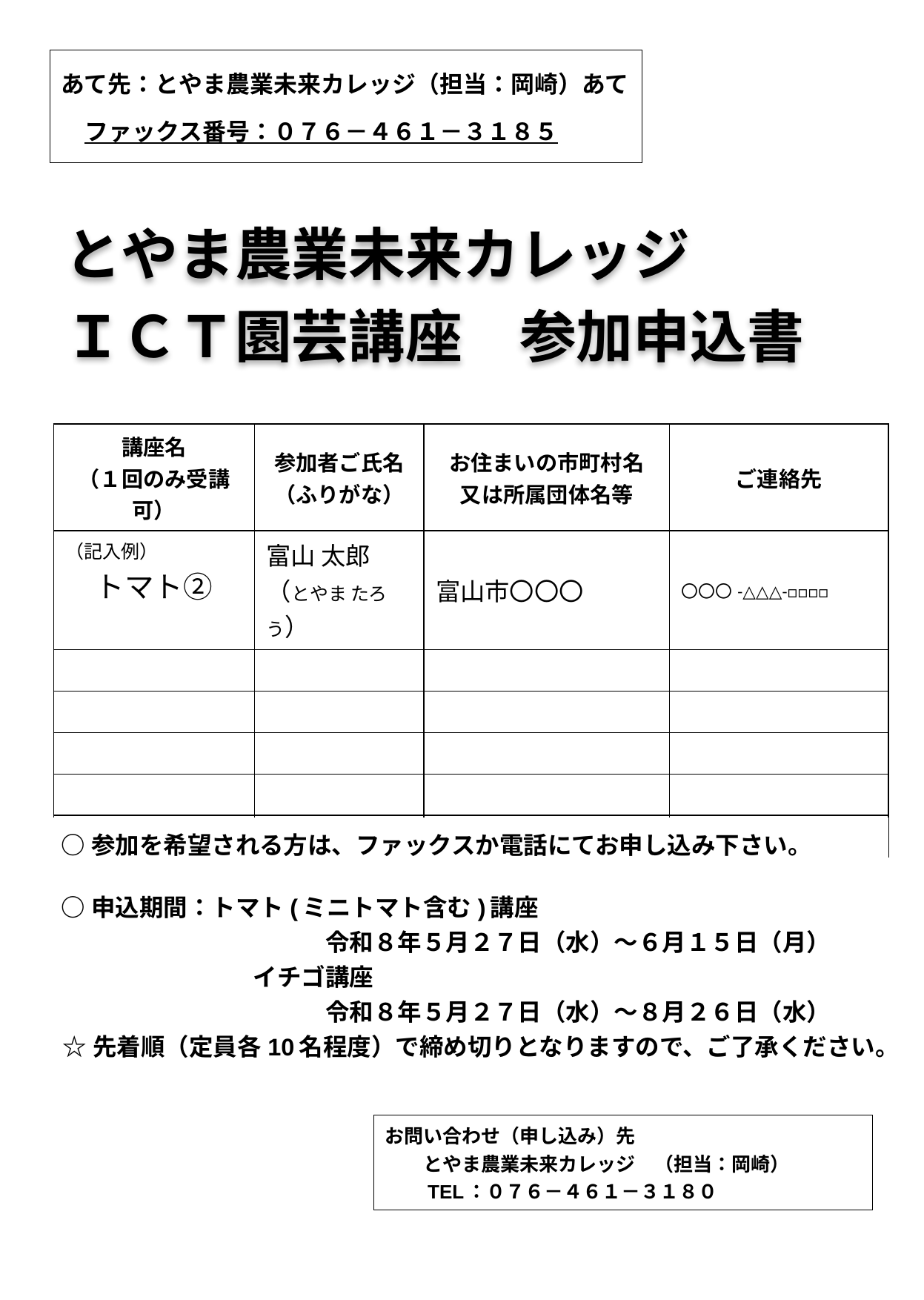

あて先：とやま農業未来カレッジ（担当：岡崎）あて
　ファックス番号：０７６－４６１－３１８５
とやま農業未来カレッジ
ＩＣＴ園芸講座　参加申込書
| 講座名 （１回のみ受講可） | 参加者ご氏名（ふりがな） | お住まいの市町村名 又は所属団体名等 | ご連絡先 |
| --- | --- | --- | --- |
| （記入例） トマト② | 富山 太郎 （とやま たろう） | 富山市〇〇〇 | 〇〇〇-△△△-□□□□ |
|  |  |  |  |
|  |  |  |  |
|  |  |  |  |
|  |  |  |  |
|  |  |  |  |
○参加を希望される方は、ファックスか電話にてお申し込み下さい。

○申込期間：トマト(ミニトマト含む)講座
　　　　　　　　　　　令和８年５月２７日（水）～６月１５日（月）
　　　　　　　　イチゴ講座
　　　　　　　　　　　令和８年５月２７日（水）～８月２６日（水）
☆先着順（定員各10名程度）で締め切りとなりますので、ご了承ください。
お問い合わせ（申し込み）先
　　とやま農業未来カレッジ　（担当：岡崎）
　　TEL：０７６－４６１－３１８０